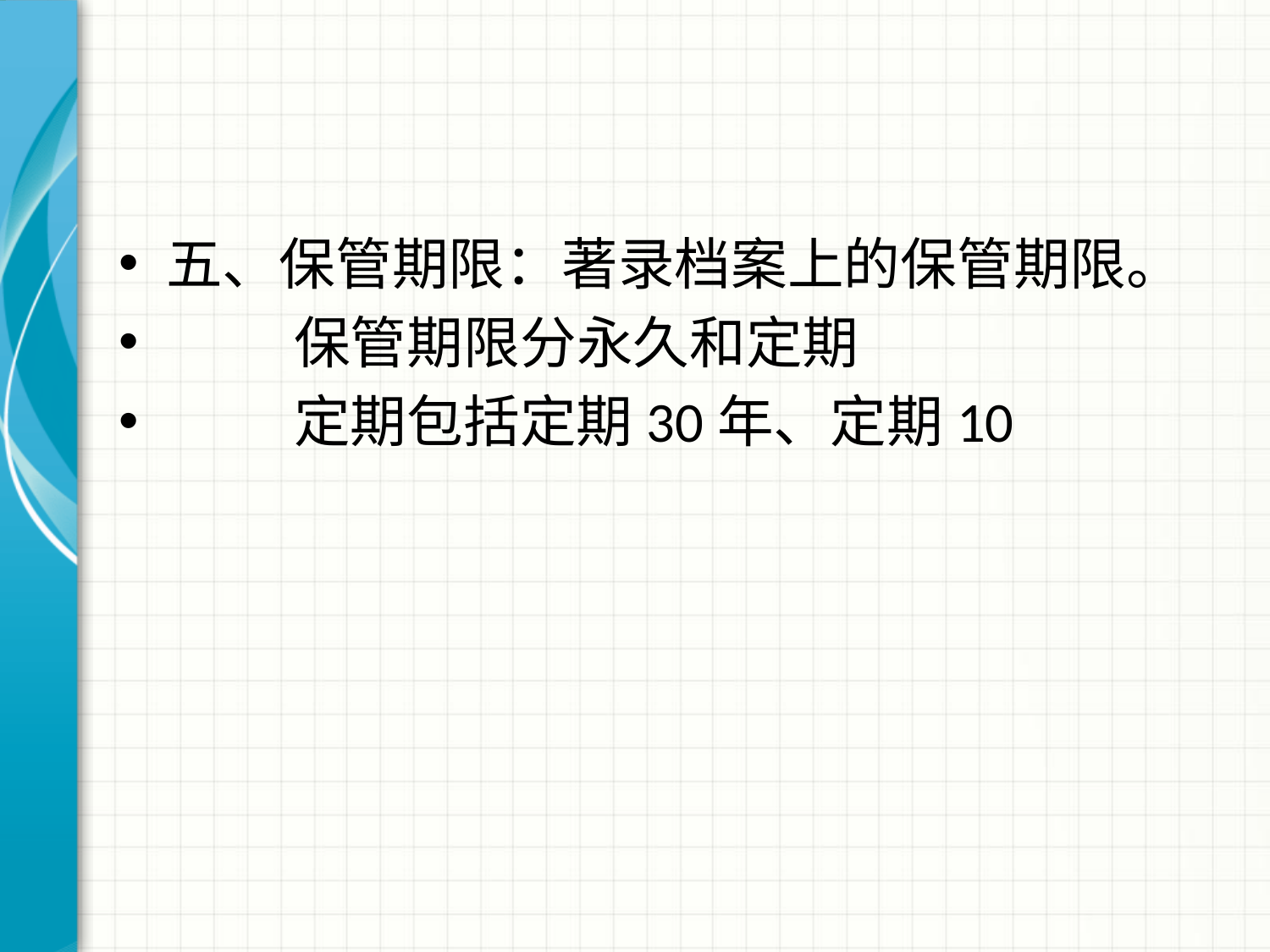

#
五、保管期限：著录档案上的保管期限。
         保管期限分永久和定期
         定期包括定期30年、定期10